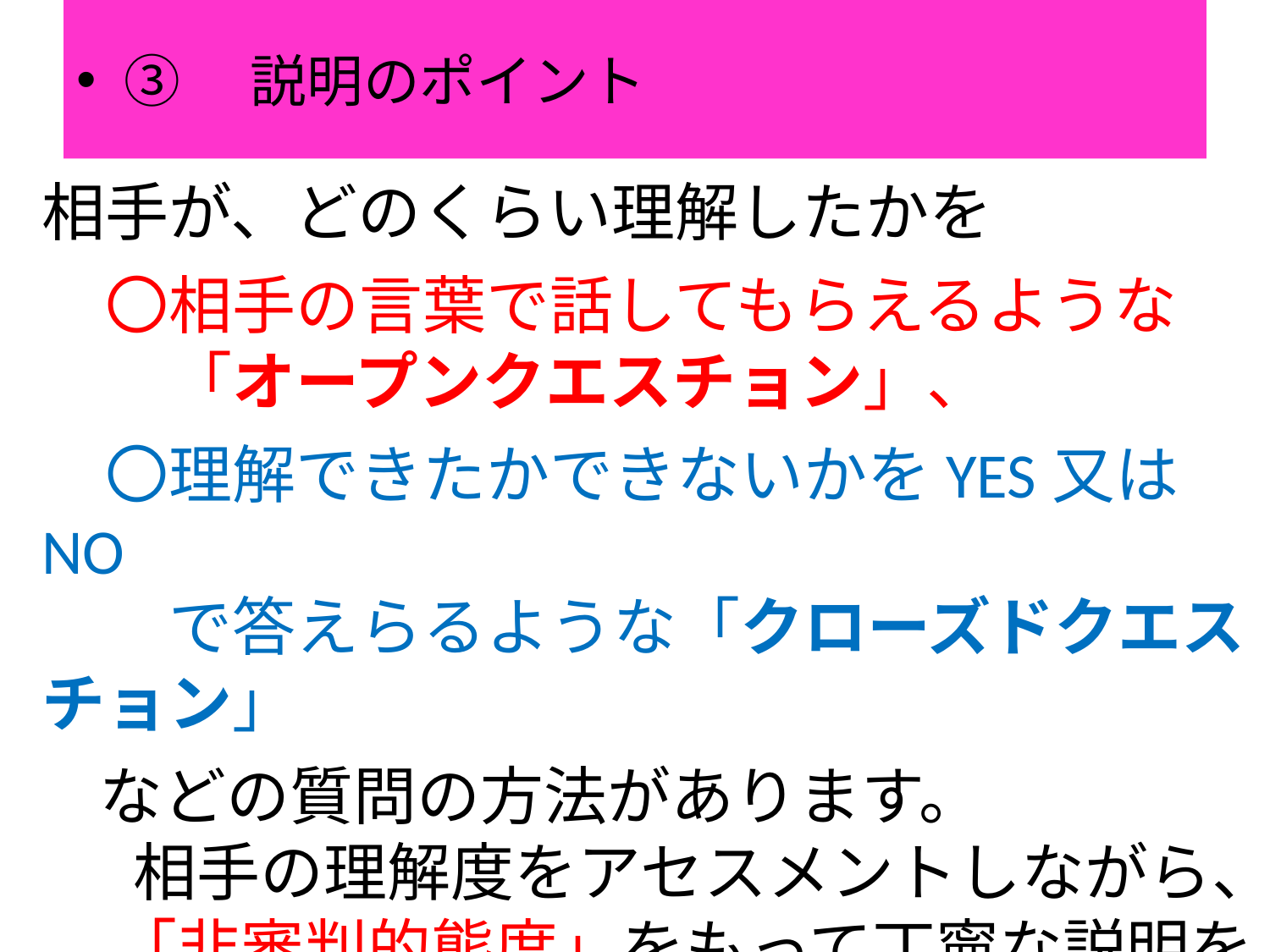

③　説明のポイント

相手が、どのくらい理解したかを

　〇相手の言葉で話してもらえるような
　　「オープンクエスチョン」、

　〇理解できたかできないかをYES又はNO
　　で答えらるような「クローズドクエスチョン」

   などの質問の方法があります。
　  相手の理解度をアセスメントしながら、
    「非審判的態度」をもって丁寧な説明を
    心がけることが重要です。